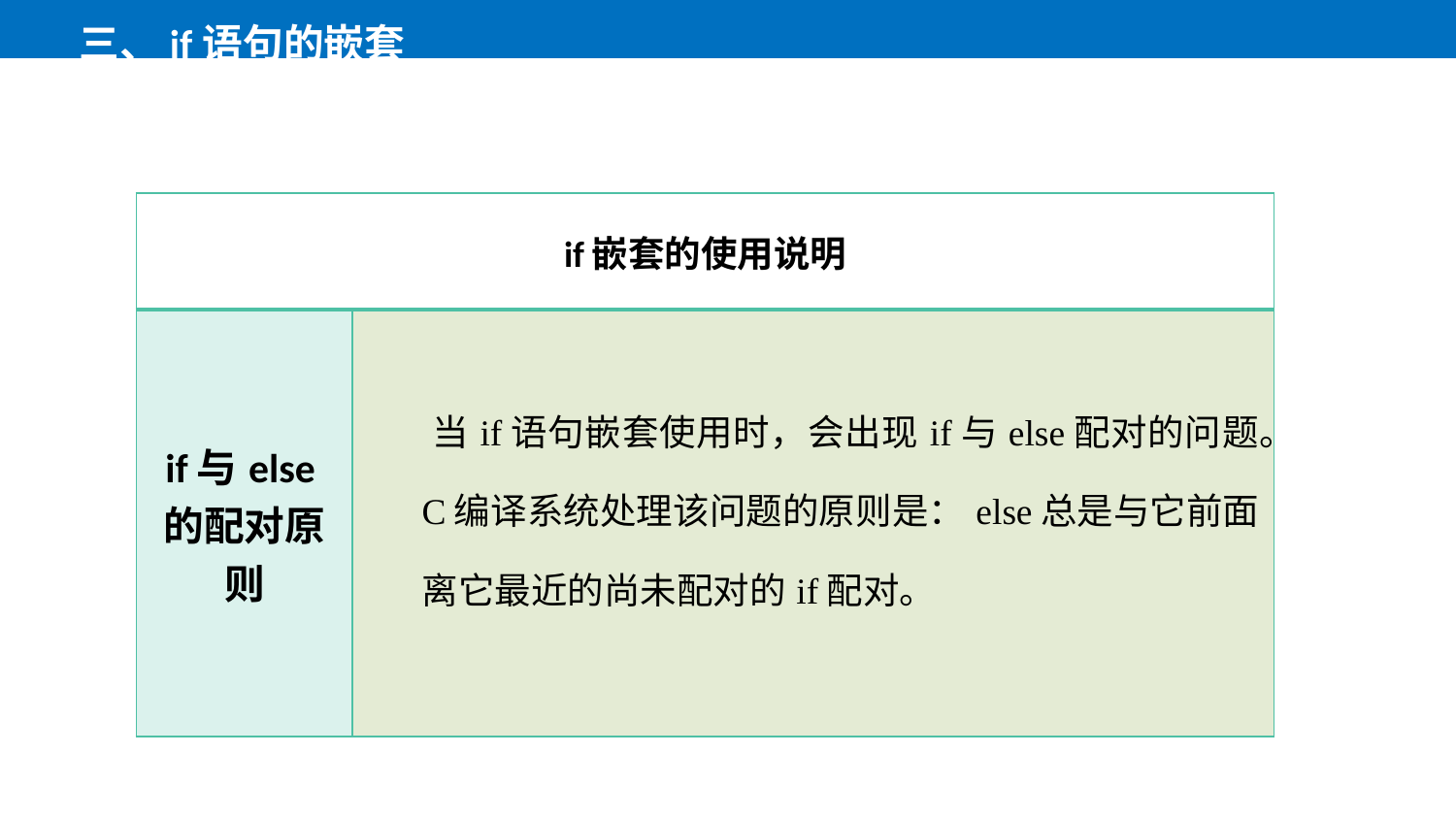

三、if语句的嵌套

| if嵌套的使用说明 |  |
| --- | --- |
| if与else的配对原则 | 当if语句嵌套使用时，会出现if与else配对的问题。C编译系统处理该问题的原则是：else总是与它前面离它最近的尚未配对的if配对。 |